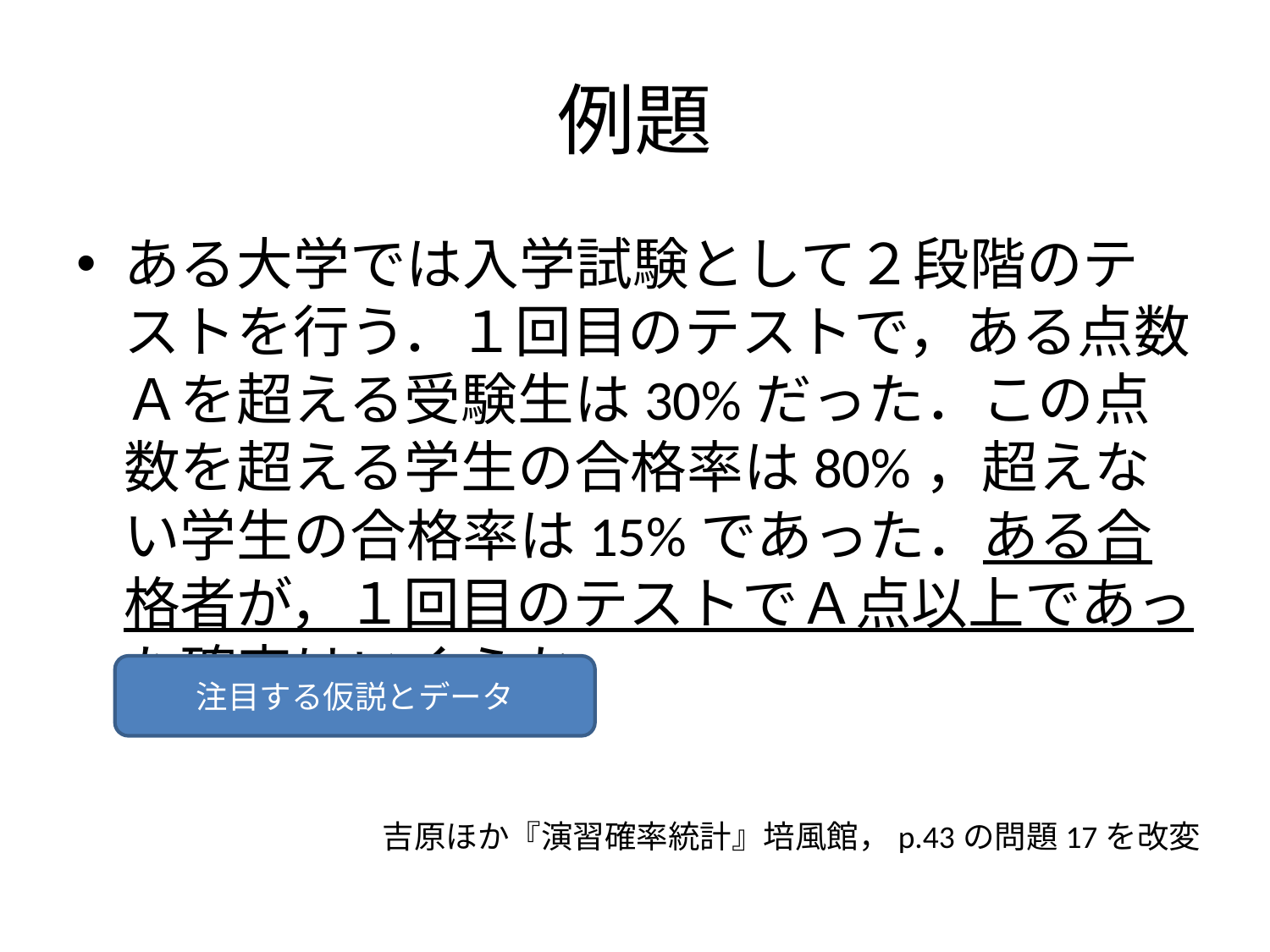

# 例題
ある大学では入学試験として２段階のテストを行う．１回目のテストで，ある点数Ａを超える受験生は30%だった．この点数を超える学生の合格率は80%，超えない学生の合格率は15%であった．ある合格者が，１回目のテストでＡ点以上であった確率はいくらか．
注目する仮説とデータ
吉原ほか『演習確率統計』培風館，p.43の問題17を改変